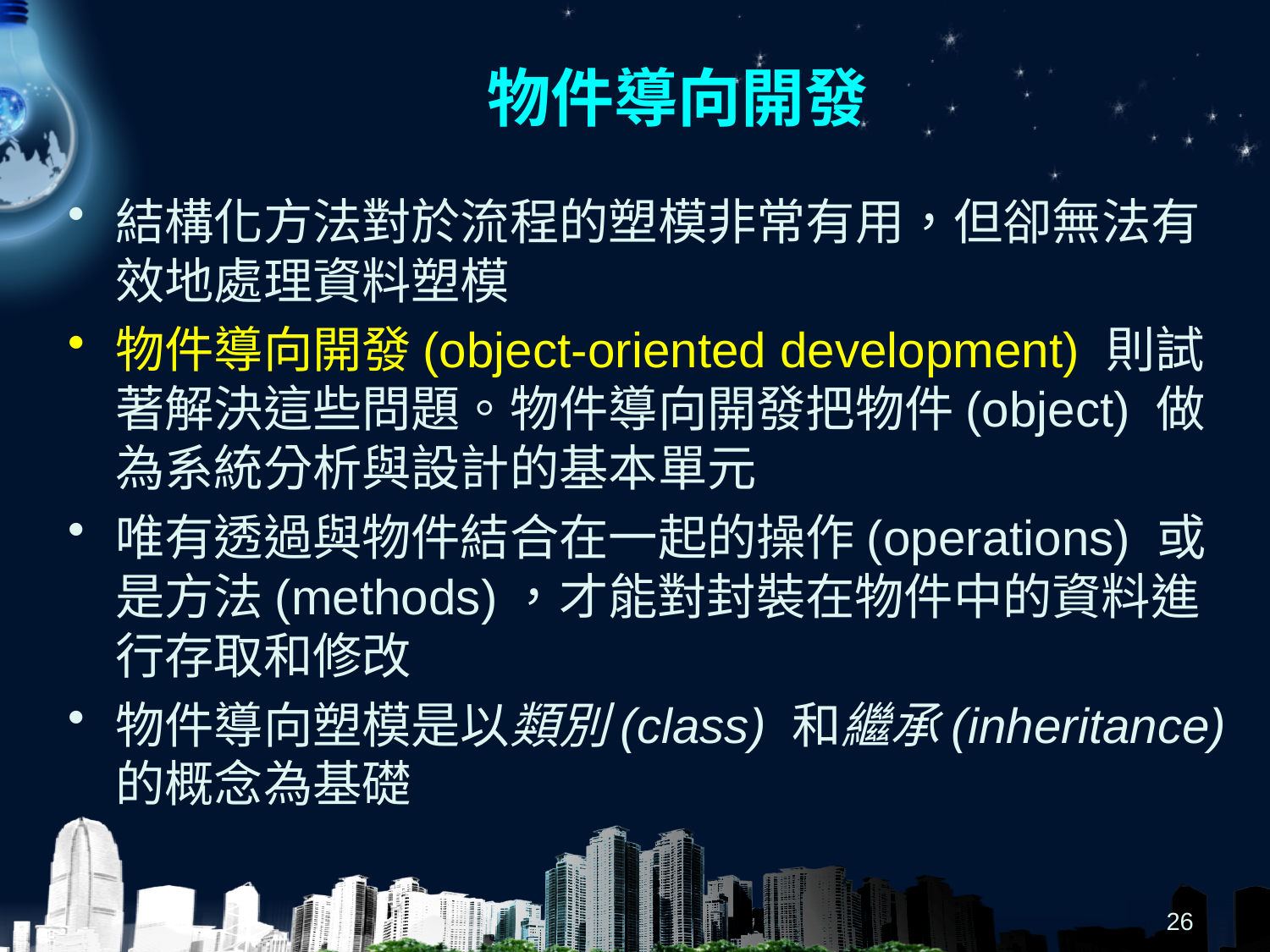

# 物件導向開發
結構化方法對於流程的塑模非常有用，但卻無法有效地處理資料塑模
物件導向開發(object-oriented development) 則試著解決這些問題。物件導向開發把物件(object) 做為系統分析與設計的基本單元
唯有透過與物件結合在一起的操作(operations) 或是方法(methods)，才能對封裝在物件中的資料進行存取和修改
物件導向塑模是以類別(class) 和繼承(inheritance) 的概念為基礎
26